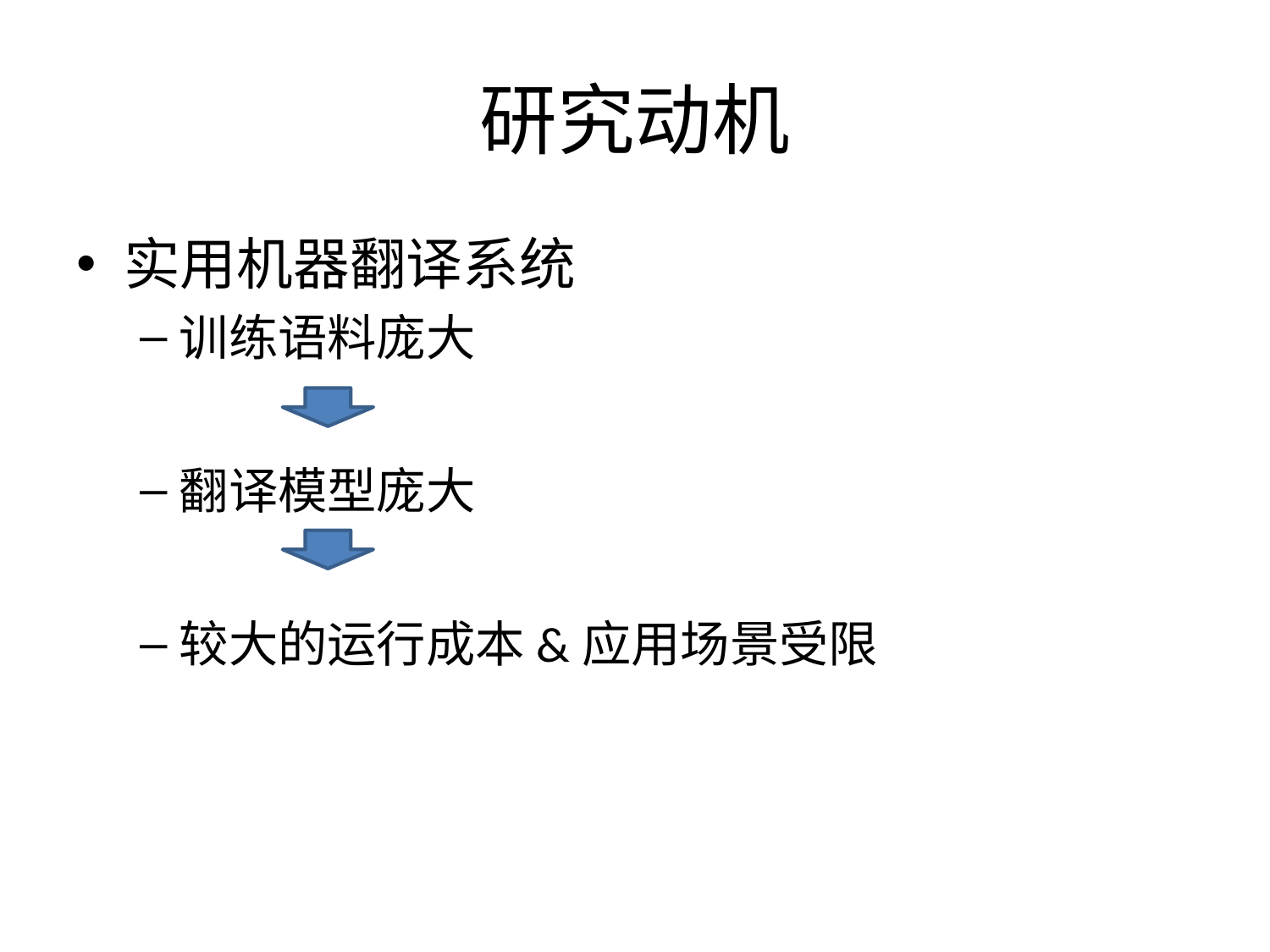

# 研究动机
实用机器翻译系统
训练语料庞大

翻译模型庞大

较大的运行成本&应用场景受限